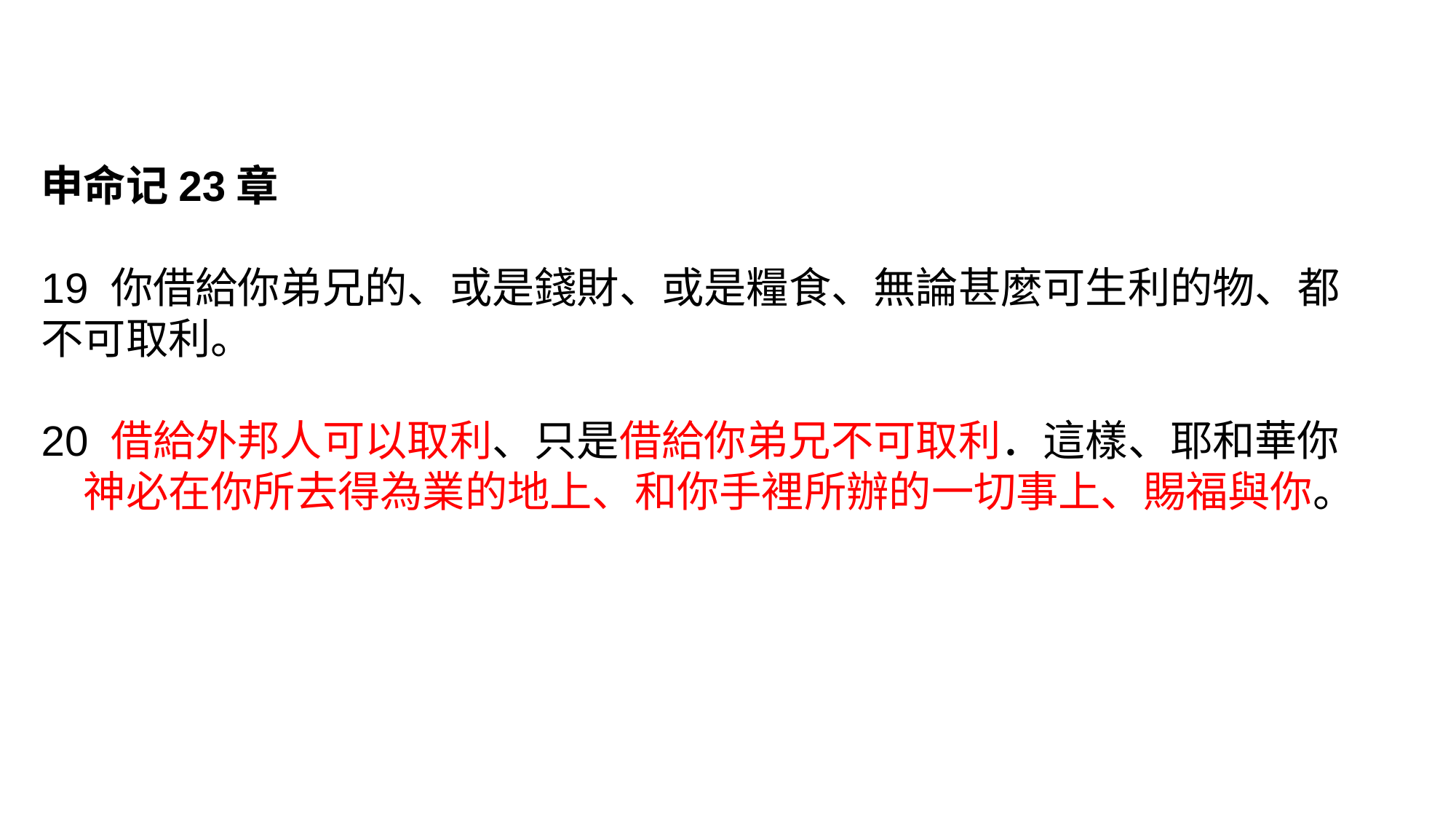

申命记23章

19 你借給你弟兄的、或是錢財、或是糧食、無論甚麼可生利的物、都不可取利。
20 借給外邦人可以取利、只是借給你弟兄不可取利．這樣、耶和華你　神必在你所去得為業的地上、和你手裡所辦的一切事上、賜福與你。